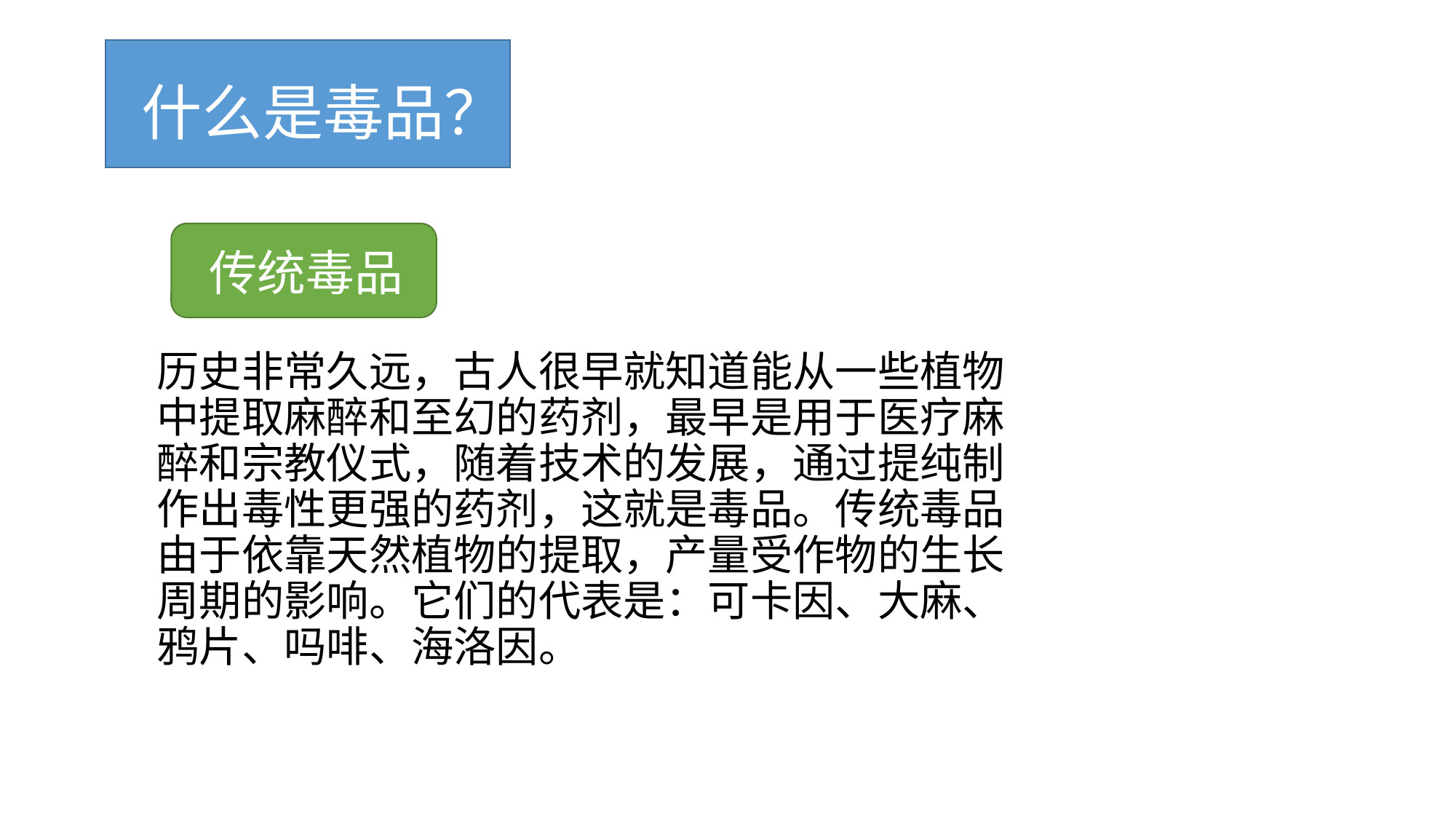

什么是毒品？

历史非常久远，古人很早就知道能从一些植物中提取麻醉和至幻的药剂，最早是用于医疗麻醉和宗教仪式，随着技术的发展，通过提纯制作出毒性更强的药剂，这就是毒品。传统毒品由于依靠天然植物的提取，产量受作物的生长周期的影响。它们的代表是：可卡因、大麻、鸦片、吗啡、海洛因。

传统毒品